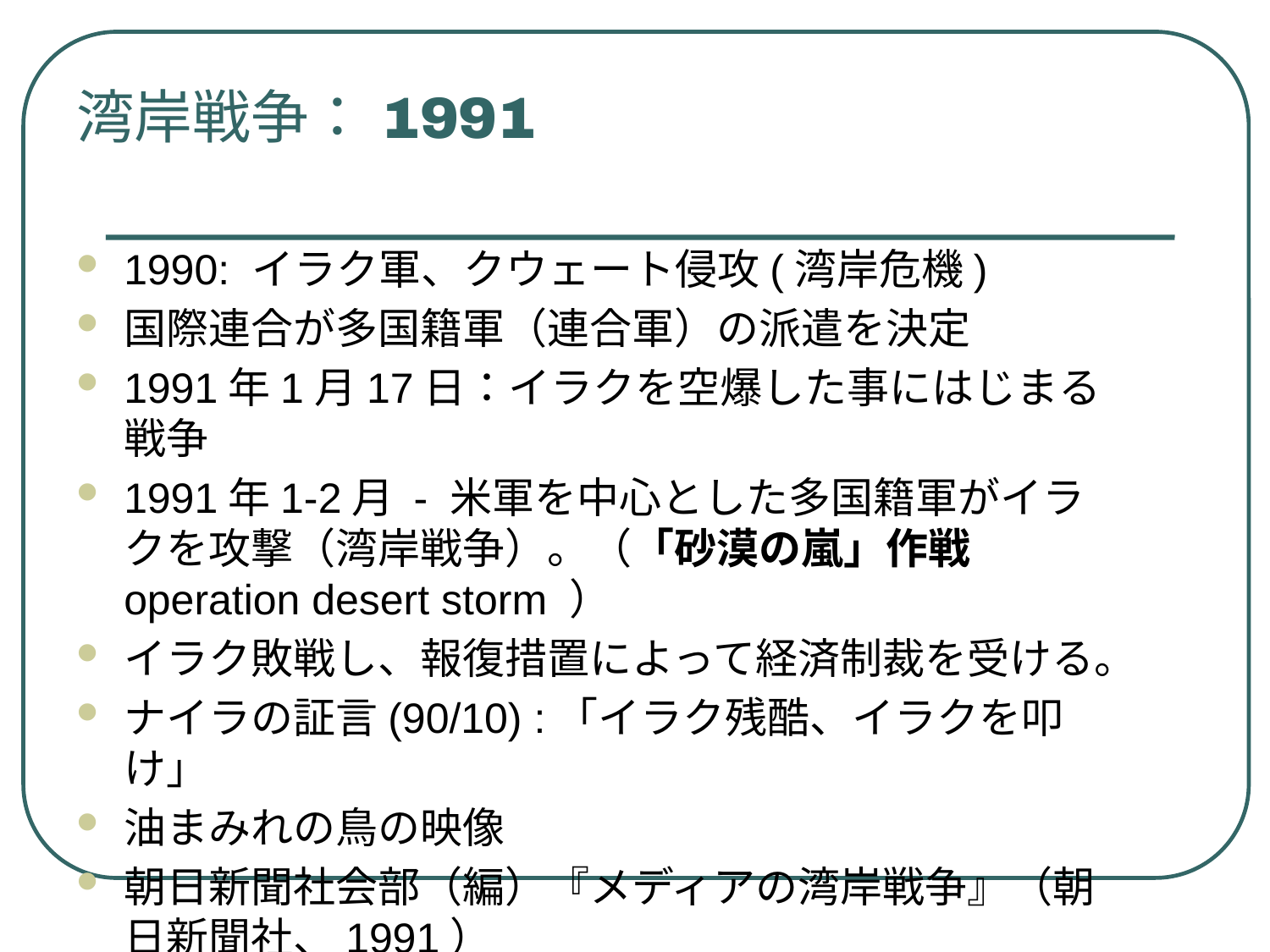

# 湾岸戦争：1991
1990: イラク軍、クウェート侵攻(湾岸危機)
国際連合が多国籍軍（連合軍）の派遣を決定
1991年1月17日：イラクを空爆した事にはじまる戦争
1991年1-2月 - 米軍を中心とした多国籍軍がイラクを攻撃（湾岸戦争）。（「砂漠の嵐」作戦 operation desert storm ）
イラク敗戦し、報復措置によって経済制裁を受ける。
ナイラの証言(90/10) :「イラク残酷、イラクを叩け」
油まみれの鳥の映像
朝日新聞社会部（編）『メディアの湾岸戦争』（朝日新聞社、1991）